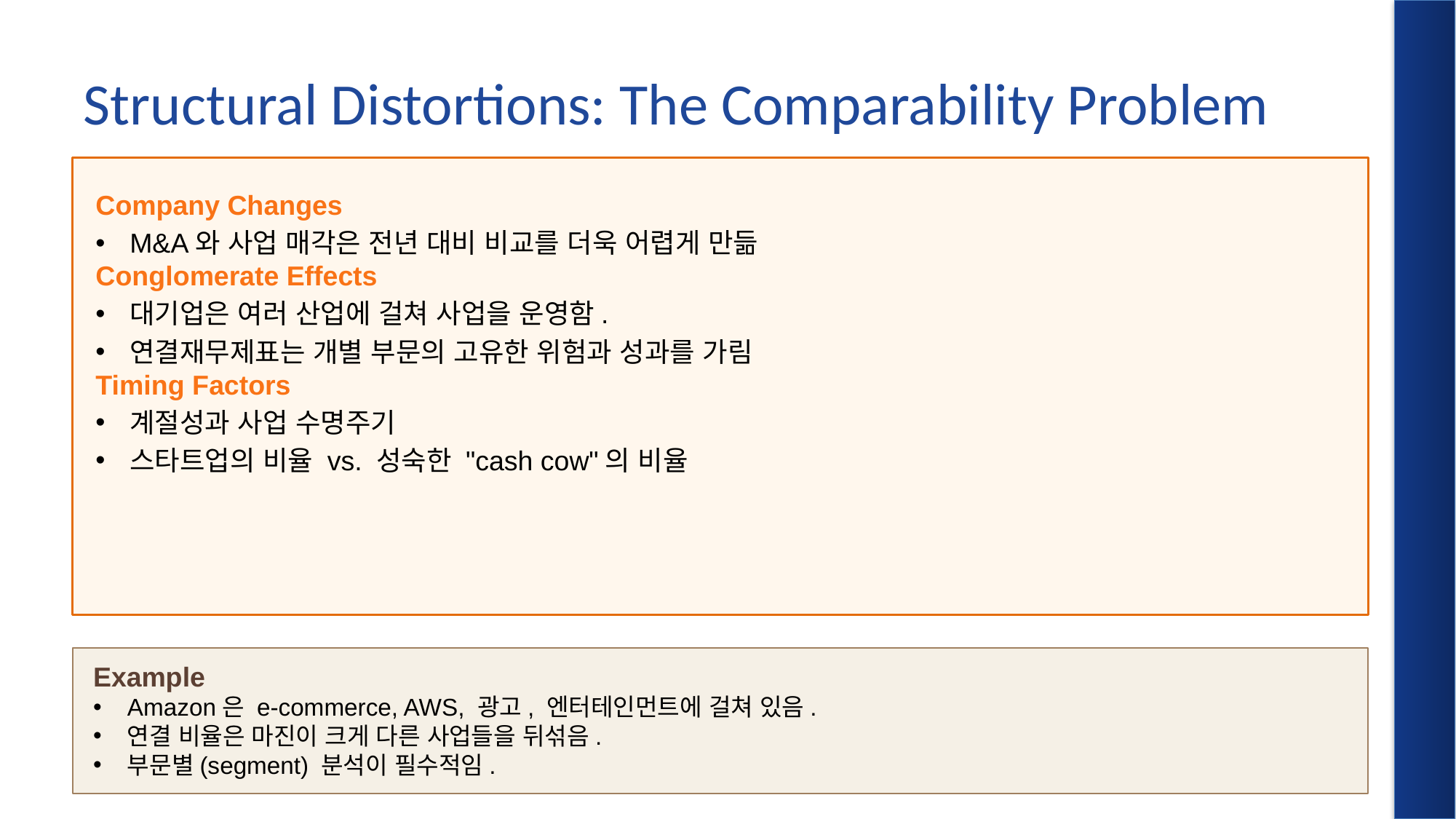

# Structural Distortions: The Comparability Problem

Company Changes
M&A와 사업 매각은 전년 대비 비교를 더욱 어렵게 만듦
Conglomerate Effects
대기업은 여러 산업에 걸쳐 사업을 운영함.
연결재무제표는 개별 부문의 고유한 위험과 성과를 가림
Timing Factors
계절성과 사업 수명주기
스타트업의 비율 vs. 성숙한 "cash cow"의 비율

Example
Amazon은 e-commerce, AWS, 광고, 엔터테인먼트에 걸쳐 있음.
연결 비율은 마진이 크게 다른 사업들을 뒤섞음.
부문별(segment) 분석이 필수적임.